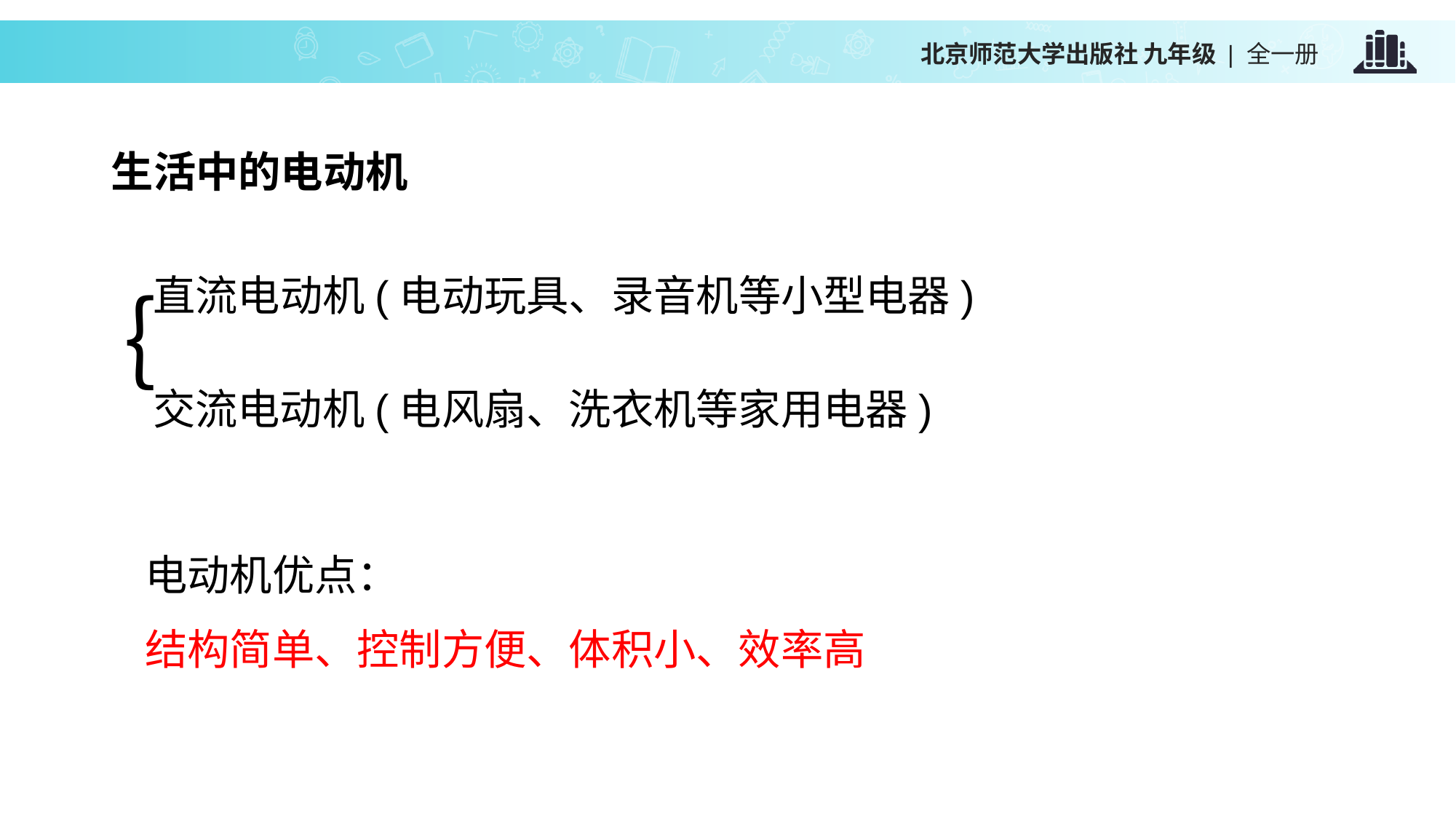

生活中的电动机

直流电动机(电动玩具、录音机等小型电器)
交流电动机(电风扇、洗衣机等家用电器)
｛
电动机优点：
结构简单、控制方便、体积小、效率高